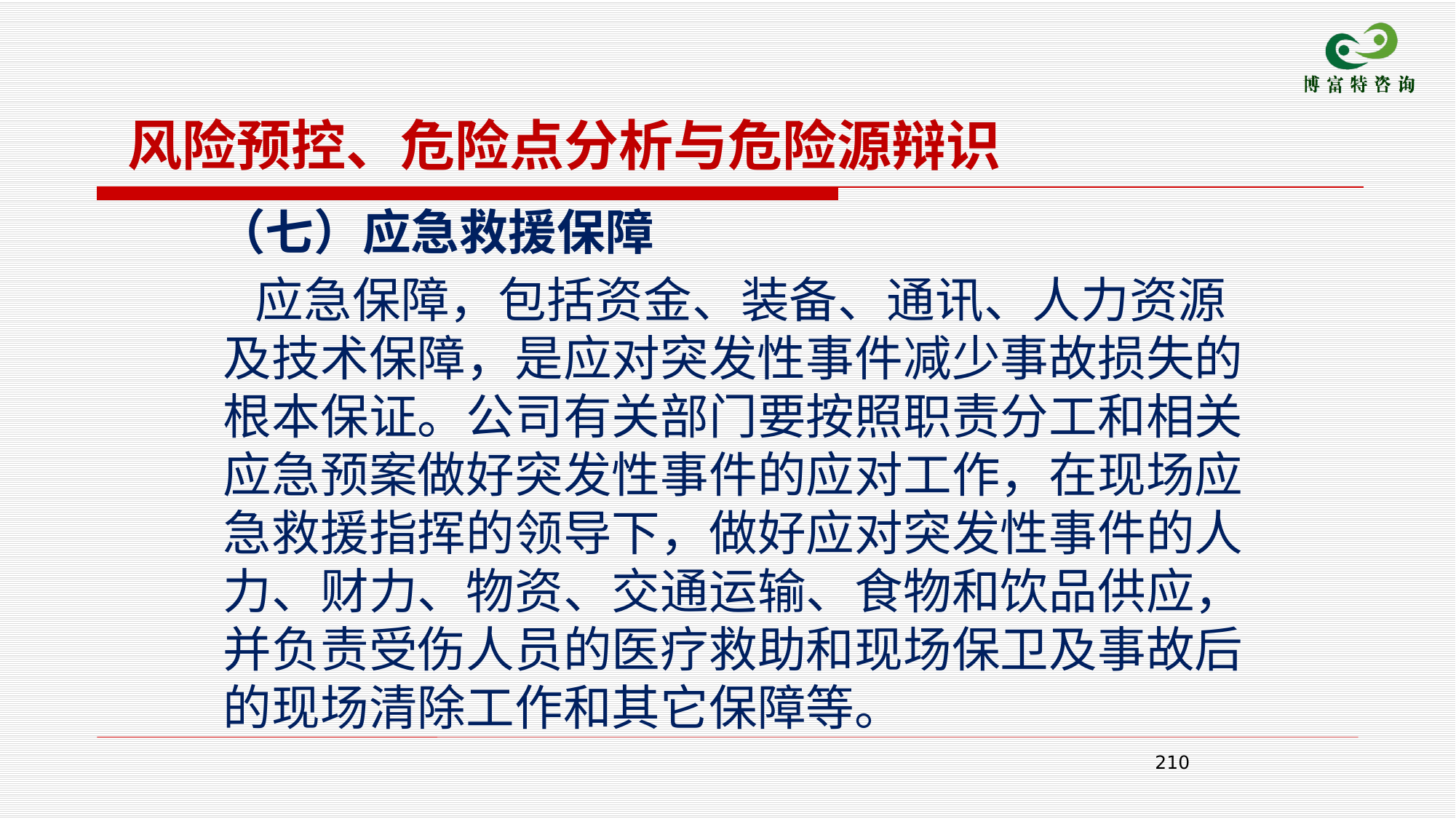

风险预控、危险点分析与危险源辩识
     （七）应急救援保障
       应急保障，包括资金、装备、通讯、人力资源及技术保障，是应对突发性事件减少事故损失的根本保证。公司有关部门要按照职责分工和相关应急预案做好突发性事件的应对工作，在现场应急救援指挥的领导下，做好应对突发性事件的人力、财力、物资、交通运输、食物和饮品供应，并负责受伤人员的医疗救助和现场保卫及事故后的现场清除工作和其它保障等。

210